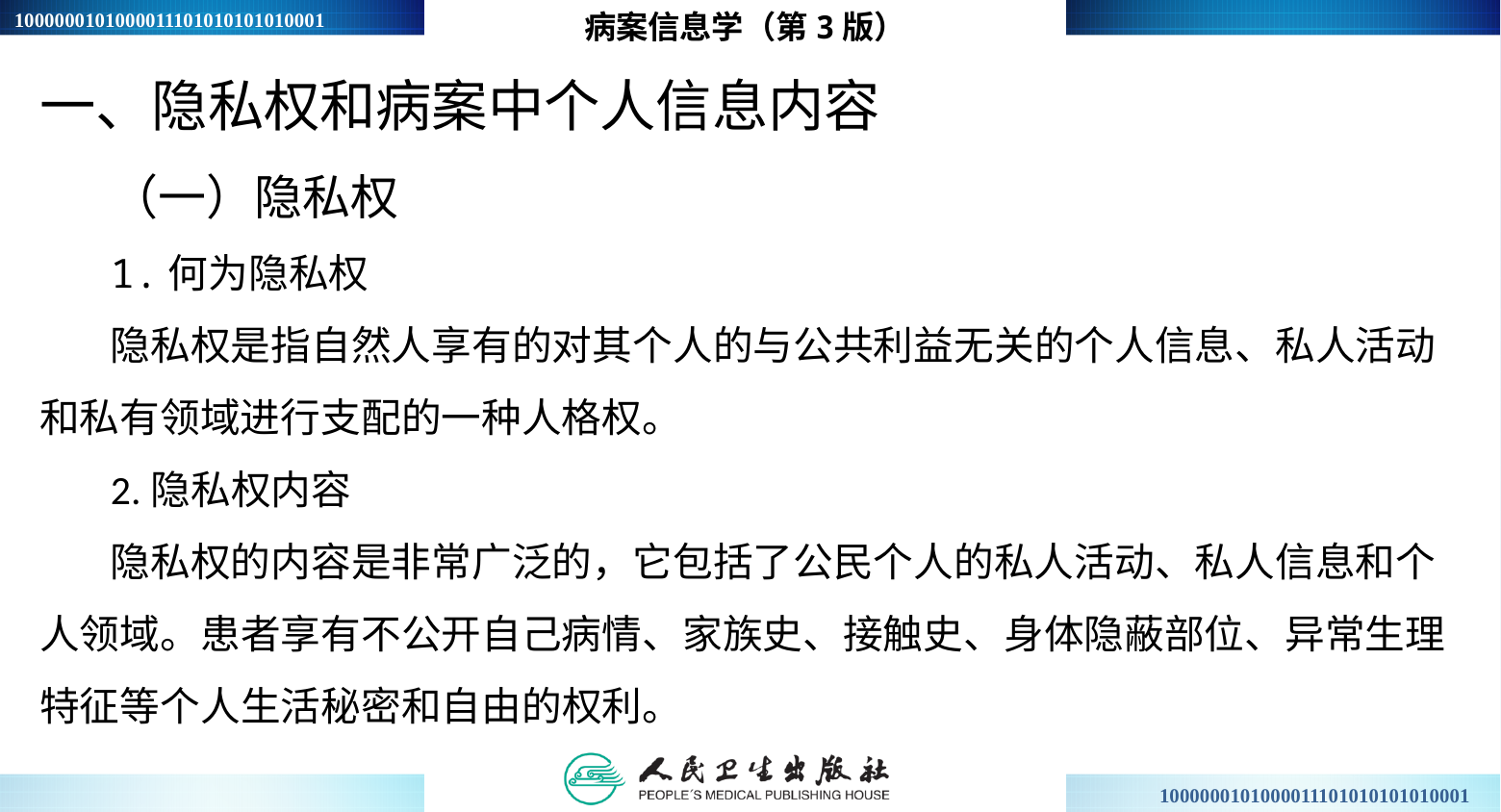

病案信息学（第3版）
一、隐私权和病案中个人信息内容
（一）隐私权
1.何为隐私权
隐私权是指自然人享有的对其个人的与公共利益无关的个人信息、私人活动和私有领域进行支配的一种人格权。
2.隐私权内容
隐私权的内容是非常广泛的，它包括了公民个人的私人活动、私人信息和个人领域。患者享有不公开自己病情、家族史、接触史、身体隐蔽部位、异常生理特征等个人生活秘密和自由的权利。